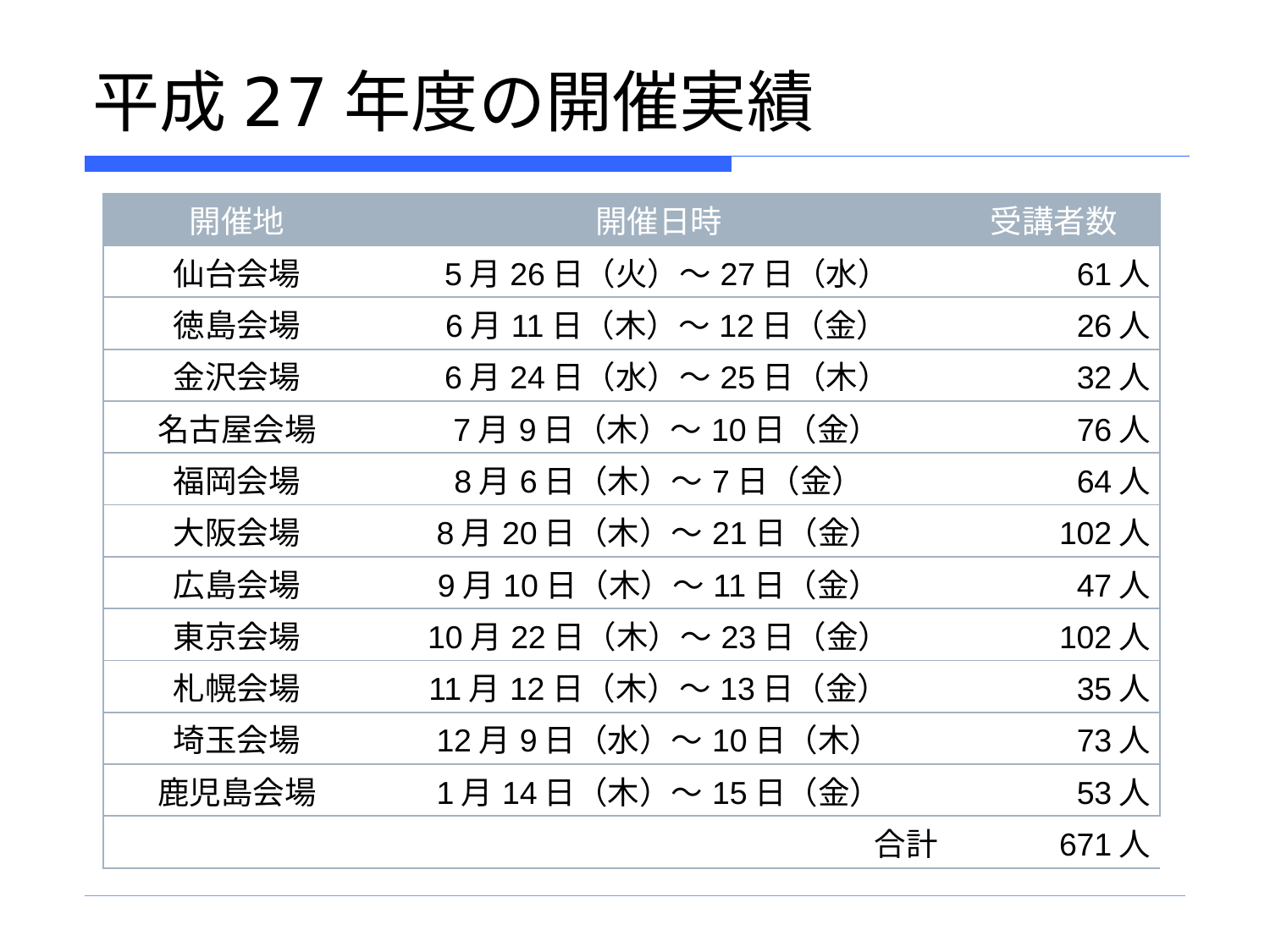

# 平成27年度の開催実績
| 開催地 | 開催日時 | 受講者数 |
| --- | --- | --- |
| 仙台会場 | 5月26日（火）～27日（水） | 61人 |
| 徳島会場 | 6月11日（木）～12日（金） | 26人 |
| 金沢会場 | 6月24日（水）～25日（木） | 32人 |
| 名古屋会場 | 7月9日（木）～10日（金） | 76人 |
| 福岡会場 | 8月6日（木）～7日（金） | 64人 |
| 大阪会場 | 8月20日（木）～21日（金） | 102人 |
| 広島会場 | 9月10日（木）～11日（金） | 47人 |
| 東京会場 | 10月22日（木）～23日（金） | 102人 |
| 札幌会場 | 11月12日（木）～13日（金） | 35人 |
| 埼玉会場 | 12月9日（水）～10日（木） | 73人 |
| 鹿児島会場 | 1月14日（木）～15日（金） | 53人 |
| 合計 |  | 671人 |